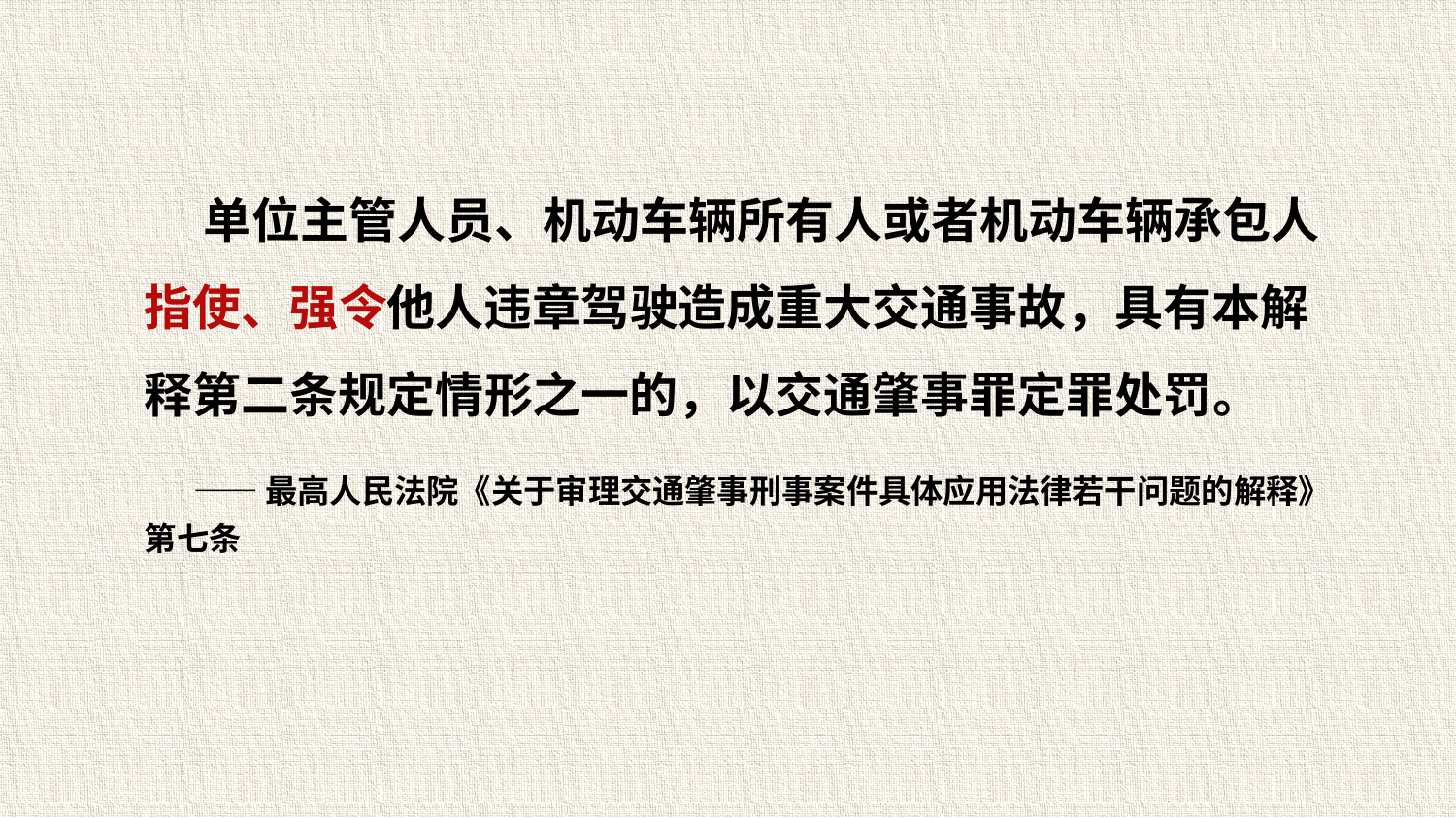

单位主管人员、机动车辆所有人或者机动车辆承包人指使、强令他人违章驾驶造成重大交通事故，具有本解释第二条规定情形之一的，以交通肇事罪定罪处罚。

      ——最高人民法院《关于审理交通肇事刑事案件具体应用法律若干问题的解释》第七条